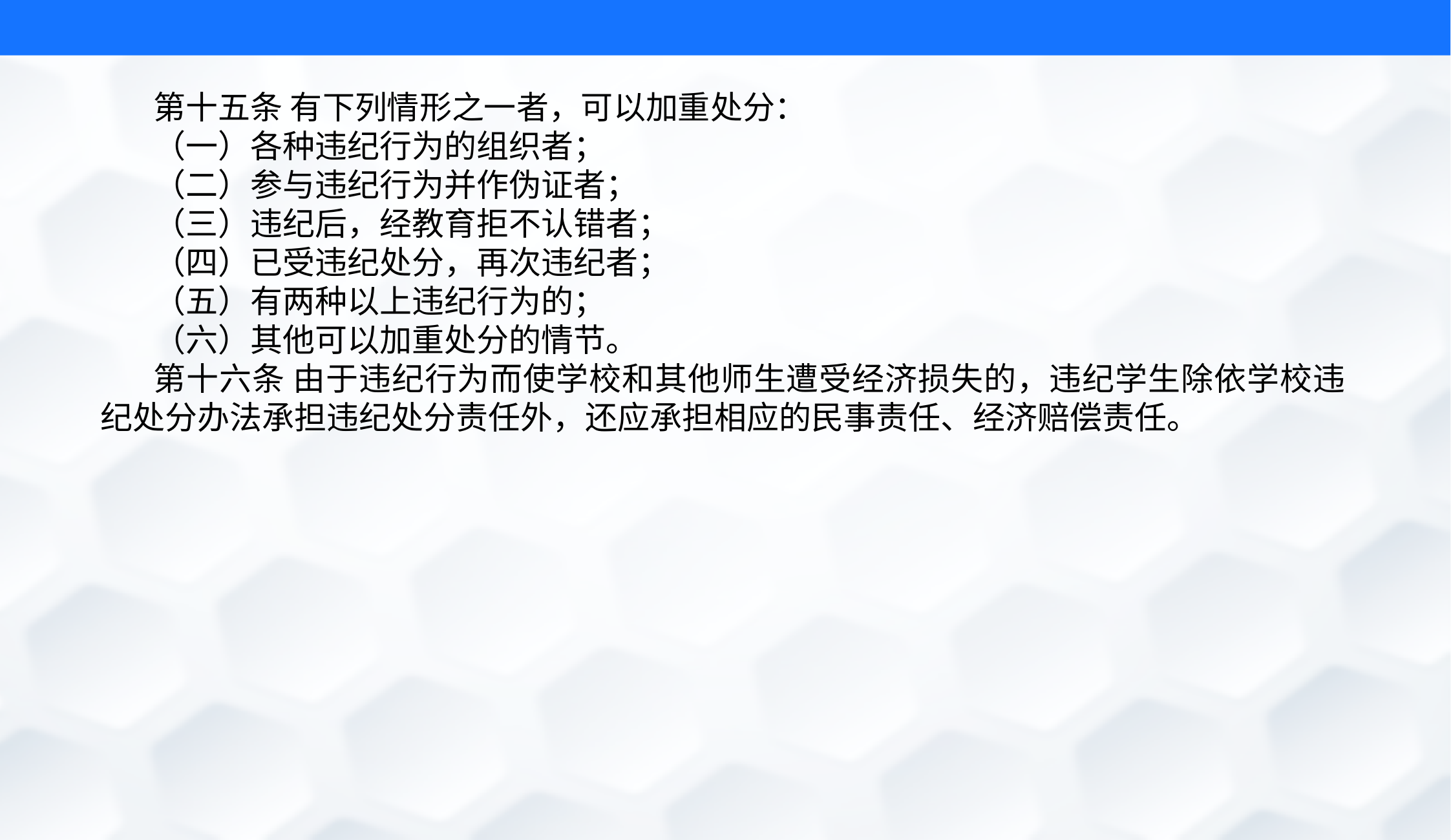

第十五条 有下列情形之一者，可以加重处分：
（一）各种违纪行为的组织者；
（二）参与违纪行为并作伪证者；
（三）违纪后，经教育拒不认错者；
（四）已受违纪处分，再次违纪者；
（五）有两种以上违纪行为的；
（六）其他可以加重处分的情节。
第十六条 由于违纪行为而使学校和其他师生遭受经济损失的，违纪学生除依学校违纪处分办法承担违纪处分责任外，还应承担相应的民事责任、经济赔偿责任。